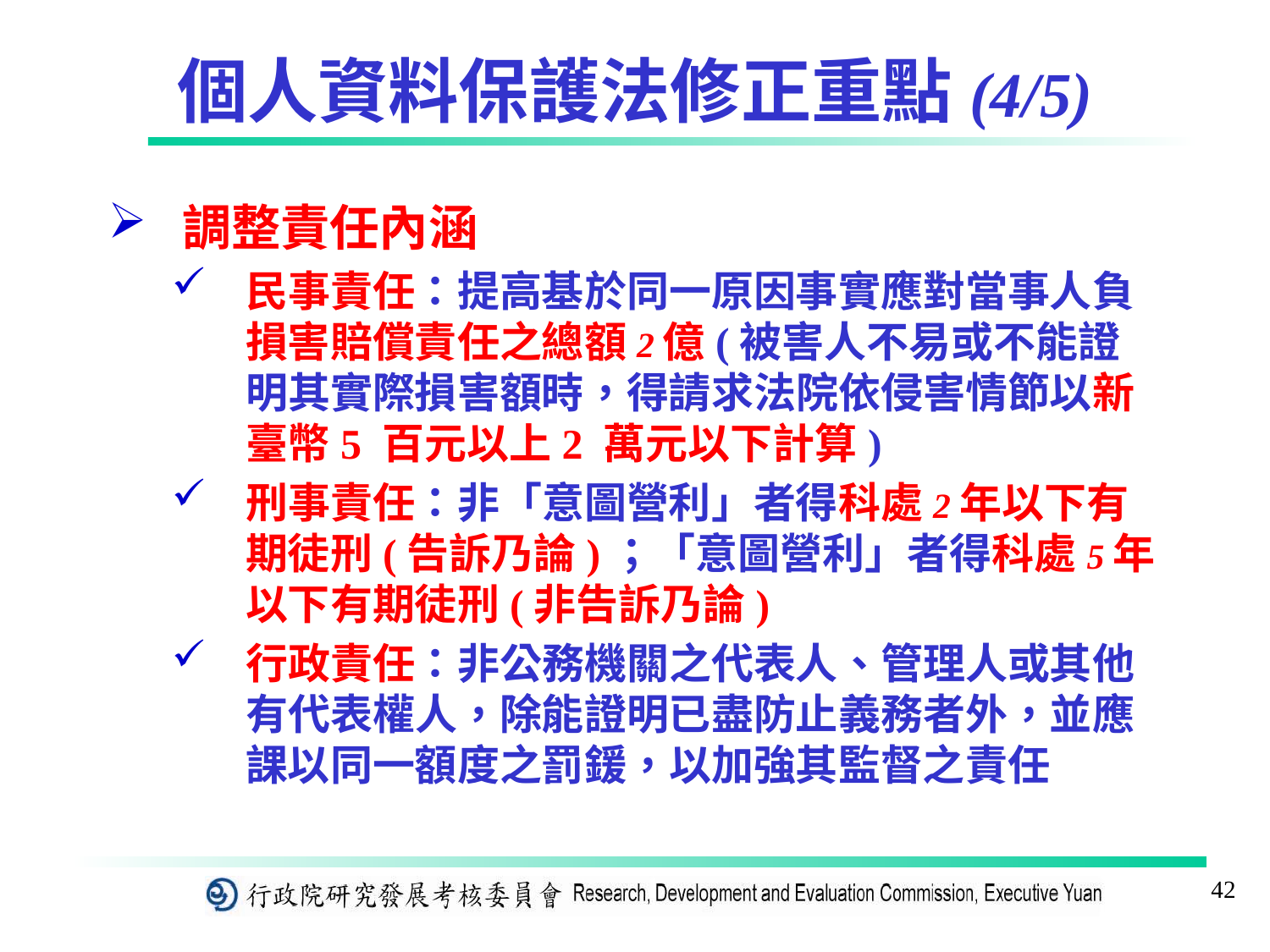

# 個人資料保護法修正重點(4/5)
調整責任內涵
民事責任：提高基於同一原因事實應對當事人負損害賠償責任之總額2億(被害人不易或不能證明其實際損害額時，得請求法院依侵害情節以新臺幣5 百元以上2 萬元以下計算)
刑事責任：非「意圖營利」者得科處2年以下有期徒刑(告訴乃論)；「意圖營利」者得科處5年以下有期徒刑(非告訴乃論)
行政責任：非公務機關之代表人、管理人或其他有代表權人，除能證明已盡防止義務者外，並應課以同一額度之罰鍰，以加強其監督之責任
42